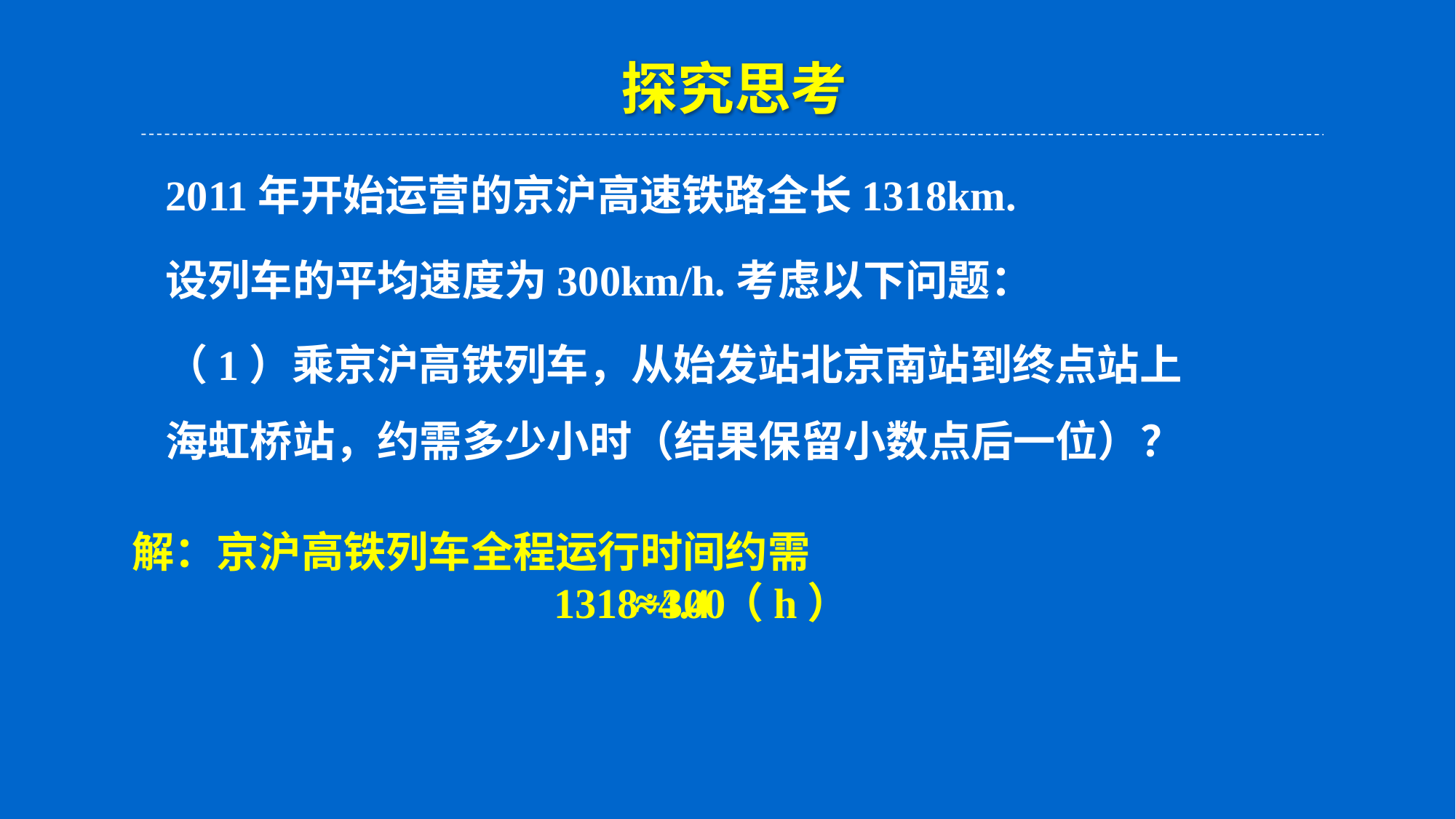

探究思考
2011年开始运营的京沪高速铁路全长1318km.
设列车的平均速度为300km/h.考虑以下问题：
（1）乘京沪高铁列车，从始发站北京南站到终点站上海虹桥站，约需多少小时（结果保留小数点后一位）？
解：京沪高铁列车全程运行时间约需                                   1318÷300

≈4.4（h）